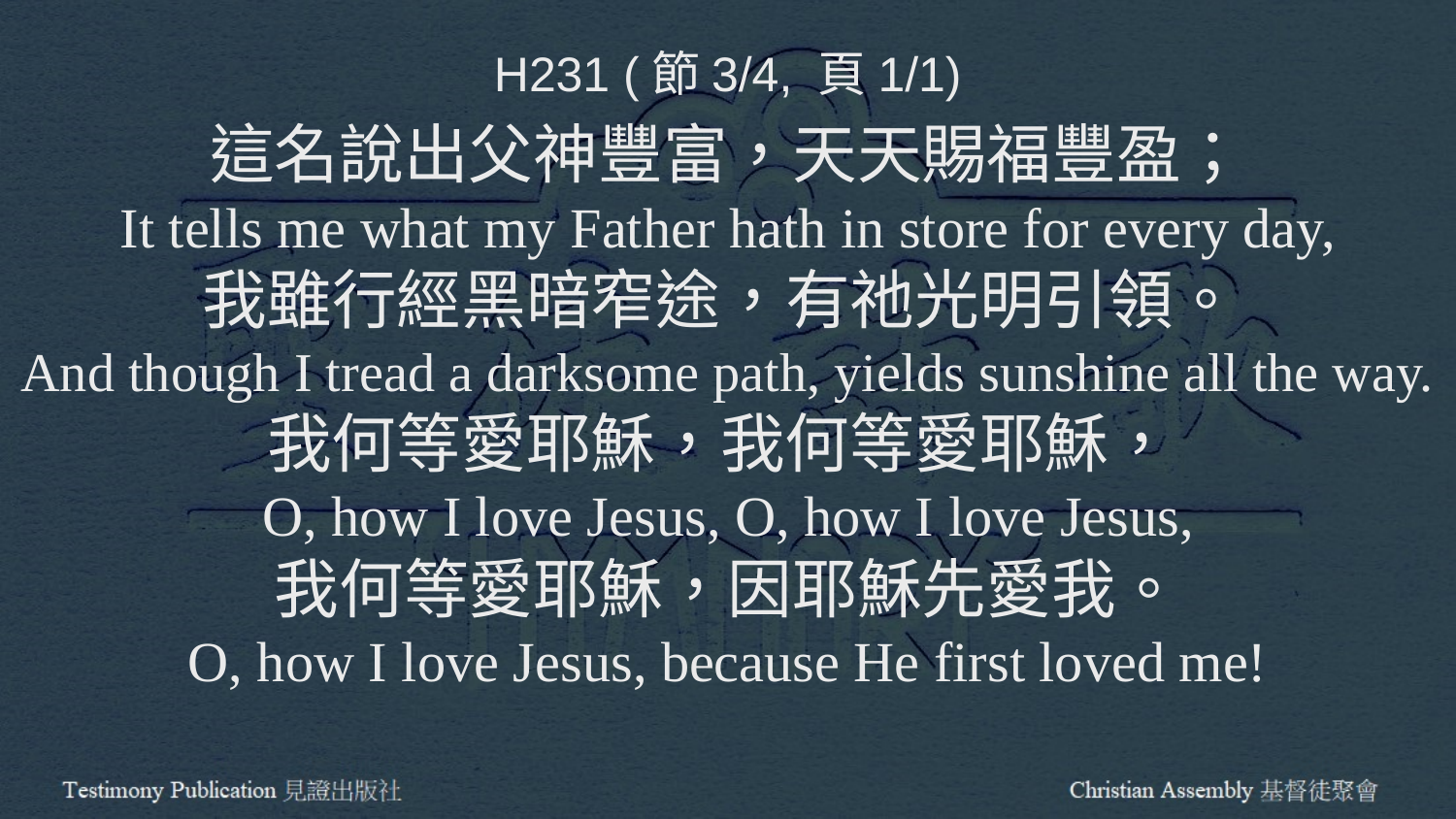

H231 (節3/4, 頁1/1)
這名說出父神豐富，天天賜福豐盈；
It tells me what my Father hath in store for every day,
我雖行經黑暗窄途，有祂光明引領。
And though I tread a darksome path, yields sunshine all the way.
我何等愛耶穌，我何等愛耶穌，
O, how I love Jesus, O, how I love Jesus,
我何等愛耶穌，因耶穌先愛我。
O, how I love Jesus, because He first loved me!